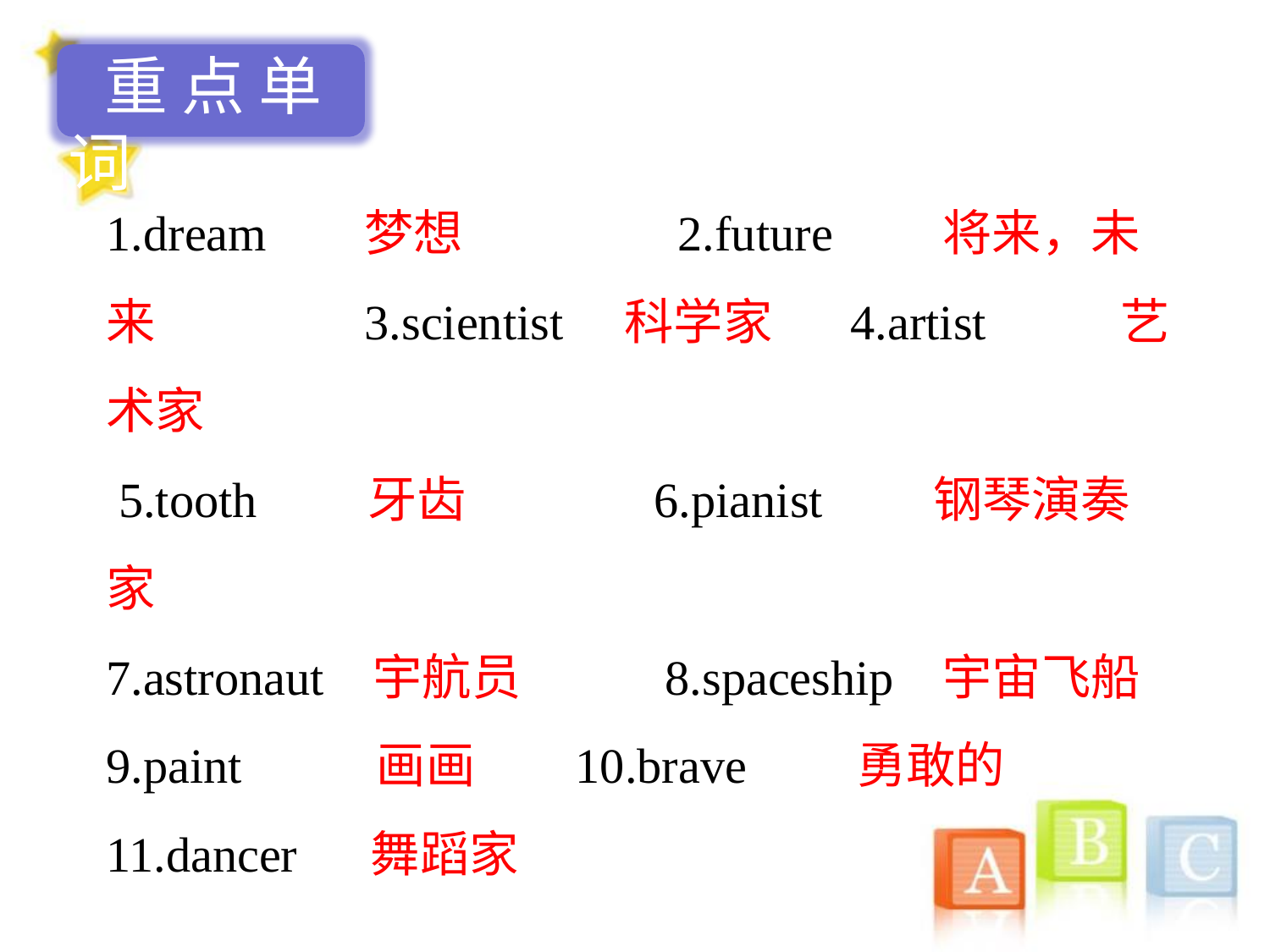

重点单词

1.dream       梦想　　　     2.future        将来，未来　　　　3.scientist    科学家      4.artist          艺术家
 5.tooth        牙齿                6.pianist        钢琴演奏家
7.astronaut   宇航员            8.spaceship   宇宙飞船  9.paint          画画        10.brave        勇敢的  11.dancer     舞蹈家